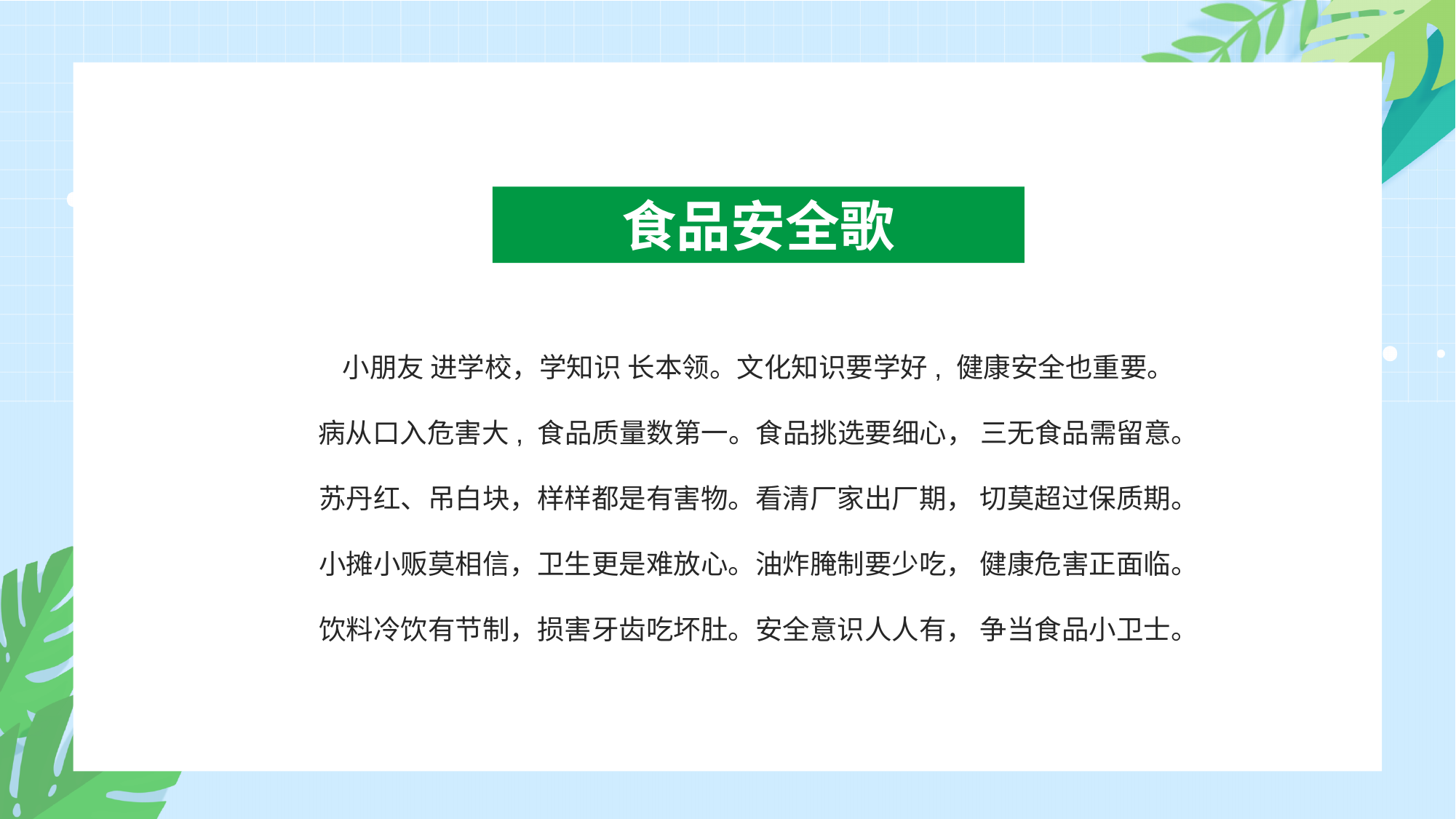

食品安全歌
小朋友 进学校，学知识 长本领。文化知识要学好, 健康安全也重要。
病从口入危害大, 食品质量数第一。食品挑选要细心， 三无食品需留意。
苏丹红、吊白块，样样都是有害物。看清厂家出厂期， 切莫超过保质期。
小摊小贩莫相信，卫生更是难放心。油炸腌制要少吃， 健康危害正面临。
饮料冷饮有节制，损害牙齿吃坏肚。安全意识人人有， 争当食品小卫士。